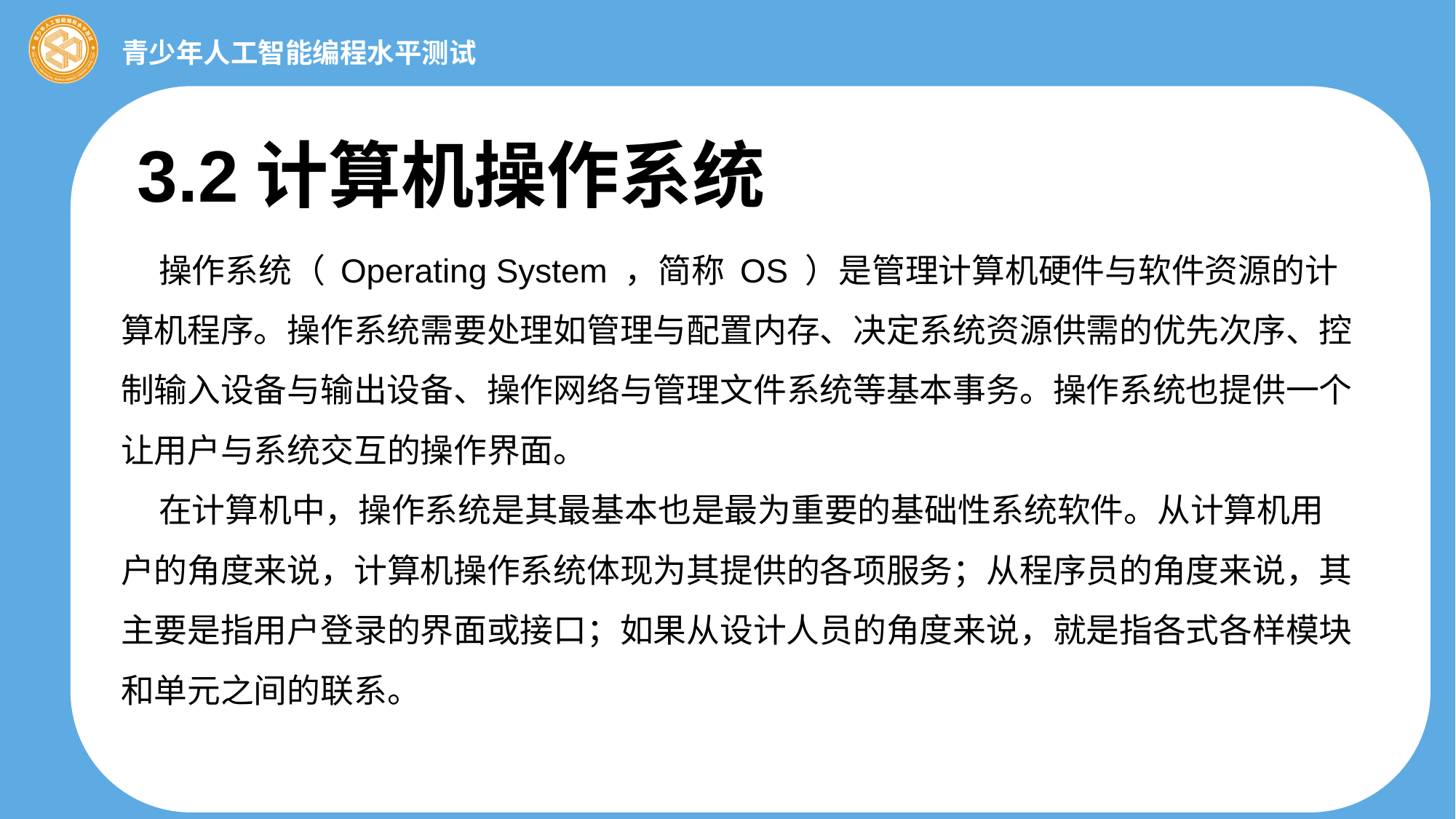

3.2计算机操作系统

    操作系统（ Operating System ，简称 OS ）是管理计算机硬件与软件资源的计算机程序。操作系统需要处理如管理与配置内存、决定系统资源供需的优先次序、控制输入设备与输出设备、操作网络与管理文件系统等基本事务。操作系统也提供一个让用户与系统交互的操作界面。
    在计算机中，操作系统是其最基本也是最为重要的基础性系统软件。从计算机用户的角度来说，计算机操作系统体现为其提供的各项服务；从程序员的角度来说，其主要是指用户登录的界面或接口；如果从设计人员的角度来说，就是指各式各样模块和单元之间的联系。